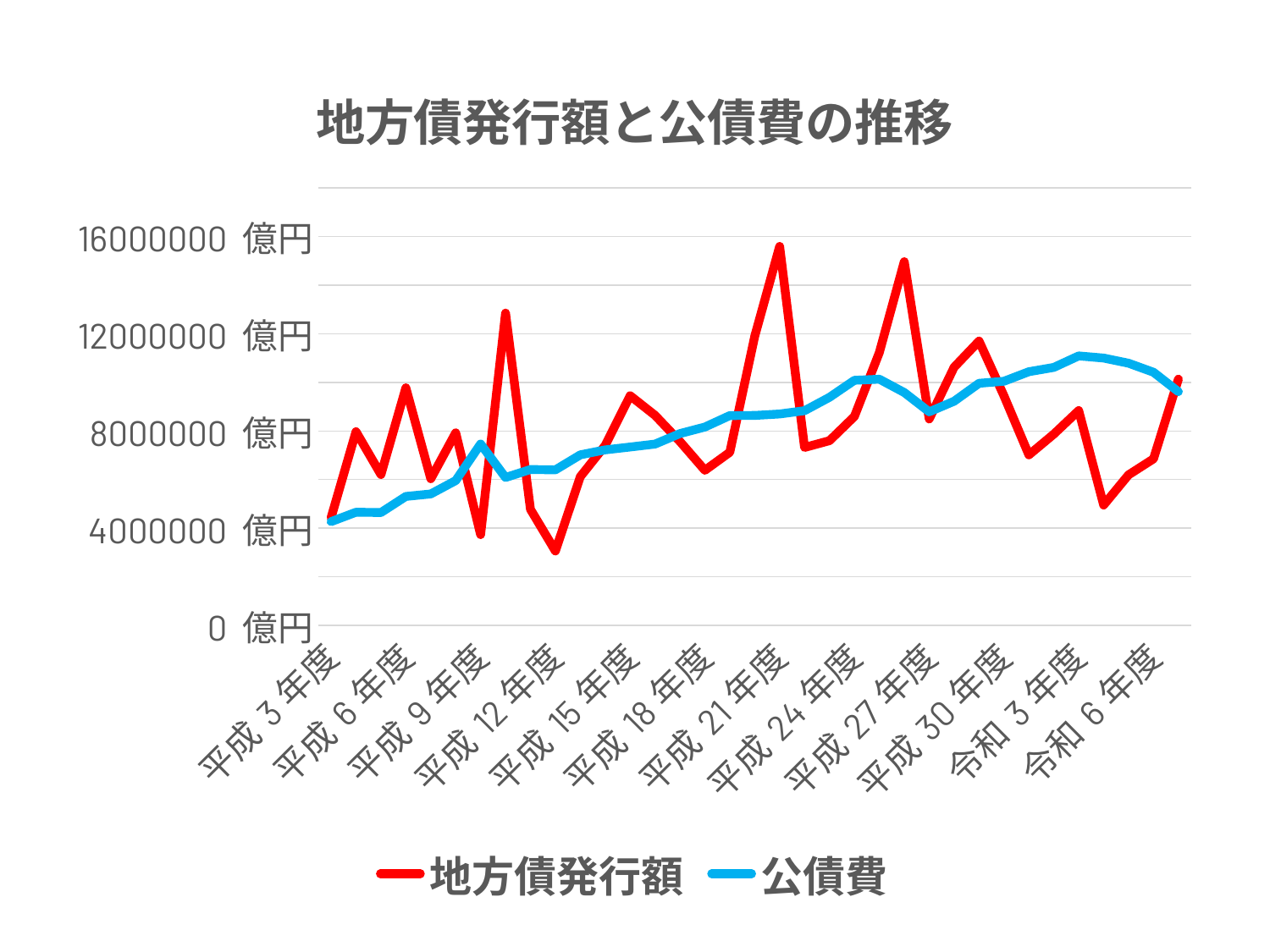

### Chart: 地方債発行額と公債費の推移

| Category | 地方債発行額 | 公債費 |
|---|---|---|
| 平成3年度 | 4434860.0 | 4271048.0 |
| 平成4年度 | 7969700.0 | 4657420.0 |
| 平成5年度 | 6208130.0 | 4644856.0 |
| 平成6年度 | 9774670.0 | 5306361.0 |
| 平成7年度 | 6034800.0 | 5409368.0 |
| 平成8年度 | 7923100.0 | 5956943.0 |
| 平成9年度 | 3734700.0 | 7463866.0 |
| 平成10年度 | 12848200.0 | 6086764.0 |
| 平成11年度 | 4775400.0 | 6415000.0 |
| 平成12年度 | 3062900.0 | 6400811.0 |
| 平成13年度 | 6119400.0 | 7017084.0 |
| 平成14年度 | 7407178.0 | 7222982.0 |
| 平成15年度 | 9450800.0 | 7340498.0 |
| 平成16年度 | 8642400.0 | 7460355.0 |
| 平成17年度 | 7565200.0 | 7892305.0 |
| 平成18年度 | 6381600.0 | 8160887.0 |
| 平成19年度 | 7123700.0 | 8632907.0 |
| 平成20年度 | 11894700.0 | 8638970.0 |
| 平成21年度 | 15589100.0 | 8698506.0 |
| 平成22年度 | 7321800.0 | 8833276.0 |
| 平成23年度 | 7600400.0 | 9384061.0 |
| 平成24年度 | 8595900.0 | 10082739.0 |
| 平成25年度 | 11224500.0 | 10127479.0 |
| 平成26年度 | 14960800.0 | 9580736.0 |
| 平成27年度 | 8493000.0 | 8786511.0 |
| 平成28年度 | 10618900.0 | 9222758.0 |
| 平成29年度 | 11695700.0 | 9960472.0 |
| 平成30年度 | 9444100.0 | 10044020.0 |
| 令和元年度 | 7015900.0 | 10437087.0 |
| 令和2年度 | 7869453.0 | 10611934.0 |
| 令和3年度 | 8836811.0 | 11085078.0 |
| 令和4年度 | 4951690.0 | 10996173.0 |
| 令和5年度 | 6195710.0 | 10784694.0 |
| 令和6年度 | 6853311.0 | 10413250.0 |
| 令和7年度 | 10133900.0 | 9614190.0 |